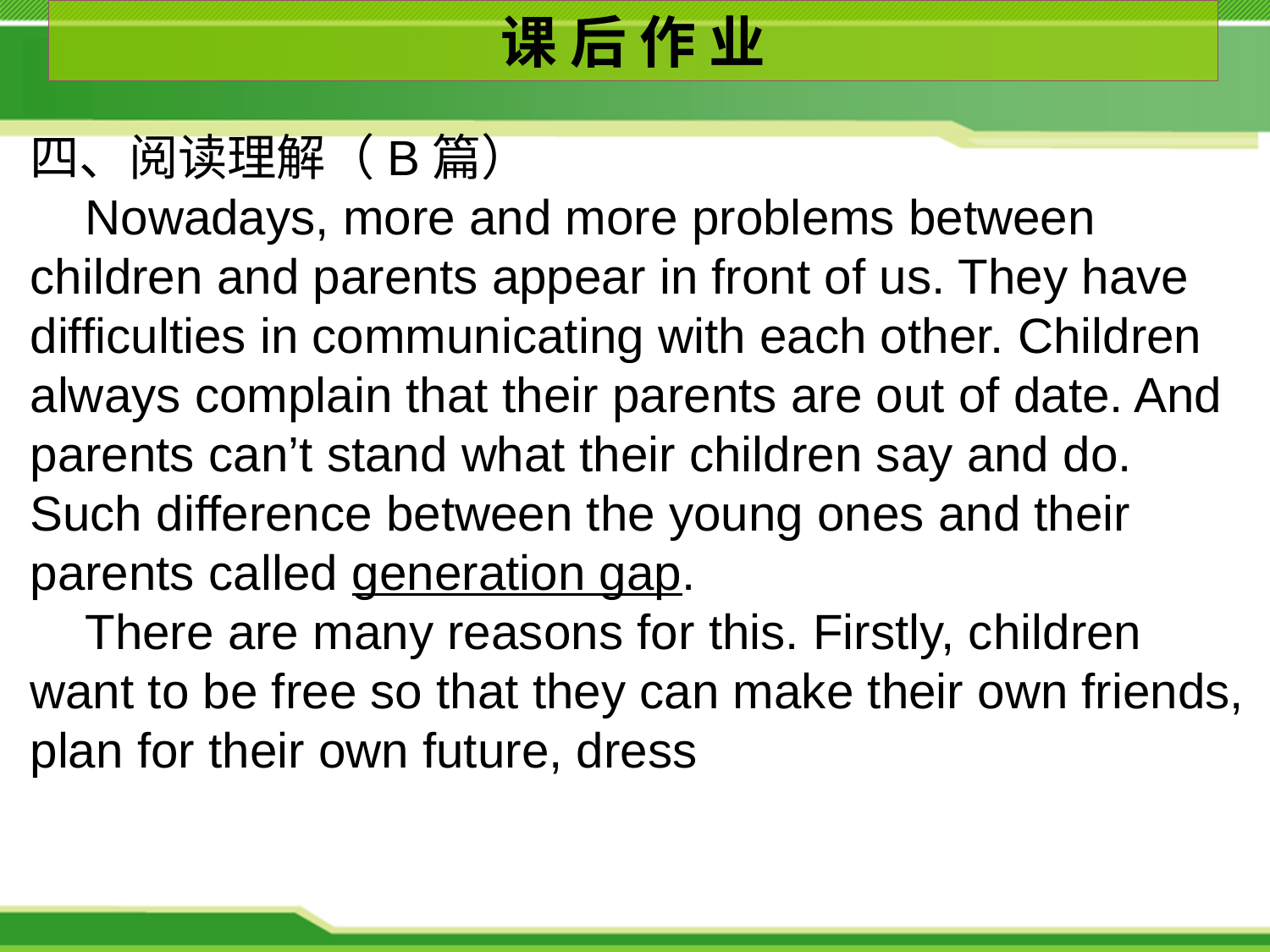

课 后 作 业
四、阅读理解（B篇）
    Nowadays, more and more problems between children and parents appear in front of us. They have difficulties in communicating with each other. Children always complain that their parents are out of date. And parents can’t stand what their children say and do. Such difference between the young ones and their parents called generation gap.
    There are many reasons for this. Firstly, children want to be free so that they can make their own friends, plan for their own future, dress